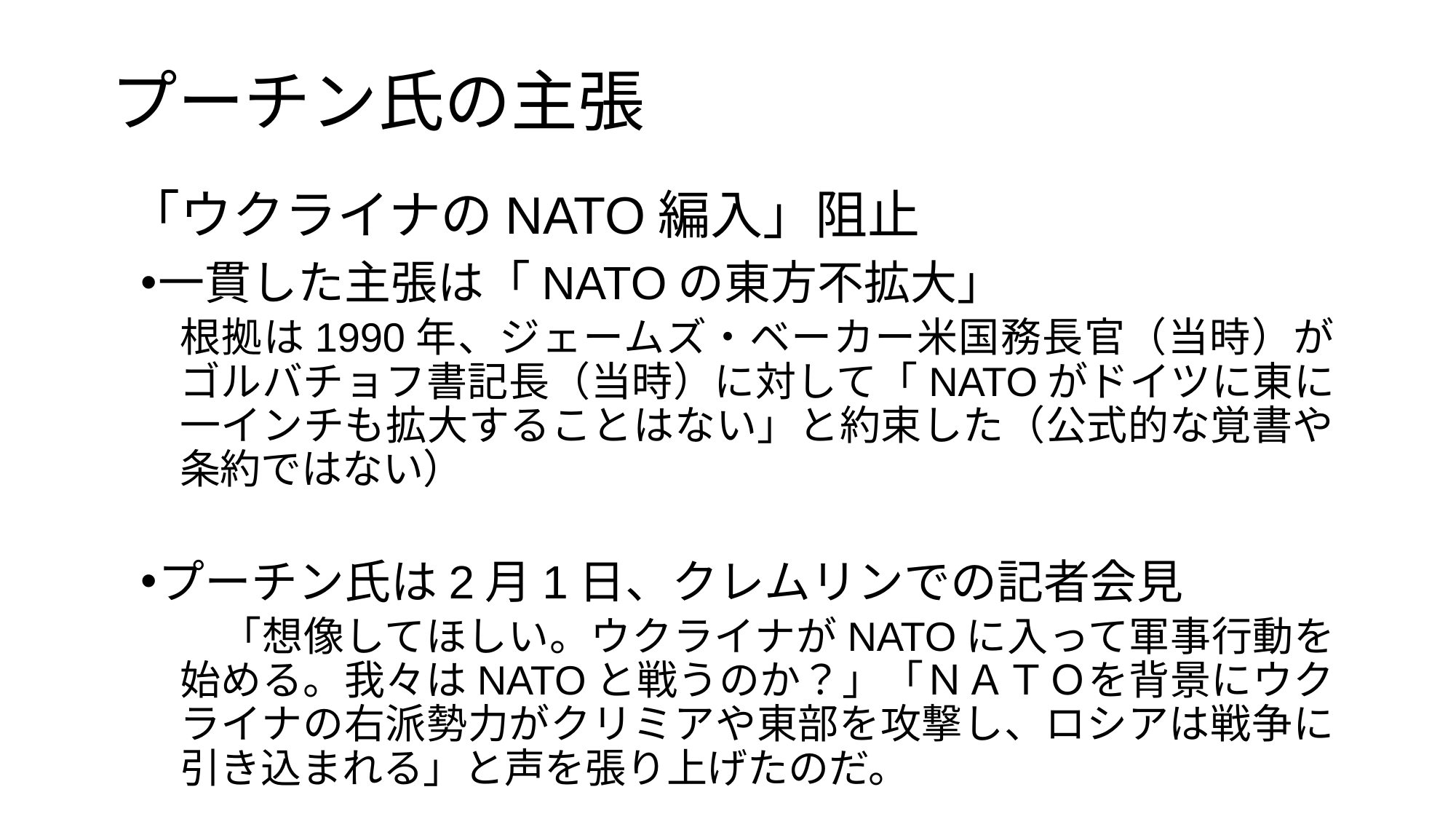

# プーチン氏の主張
「ウクライナのNATO編入」阻止
一貫した主張は「NATOの東方不拡大」
根拠は1990年、ジェームズ・ベーカー米国務長官（当時）がゴルバチョフ書記長（当時）に対して「NATOがドイツに東に一インチも拡大することはない」と約束した（公式的な覚書や条約ではない）

プーチン氏は2月1日、クレムリンでの記者会見
　「想像してほしい。ウクライナがNATOに入って軍事行動を始める。我々はNATOと戦うのか？」「ＮＡＴＯを背景にウクライナの右派勢力がクリミアや東部を攻撃し、ロシアは戦争に引き込まれる」と声を張り上げたのだ。